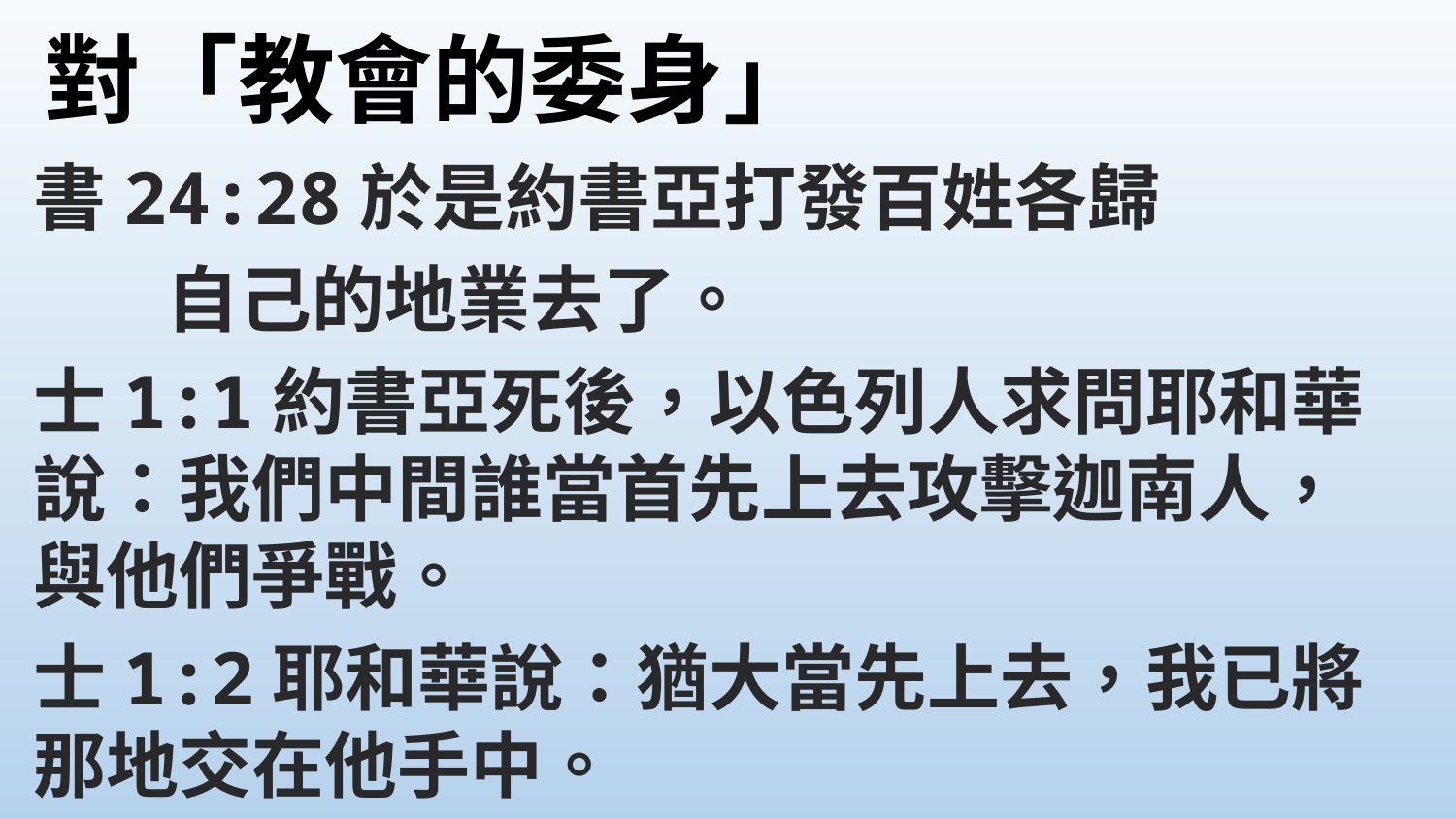

對「教會的委身」
#
書24:28於是約書亞打發百姓各歸
       自己的地業去了。
士1:1約書亞死後，以色列人求問耶和華說：我們中間誰當首先上去攻擊迦南人，與他們爭戰。
士1:2耶和華說：猶大當先上去，我已將那地交在他手中。